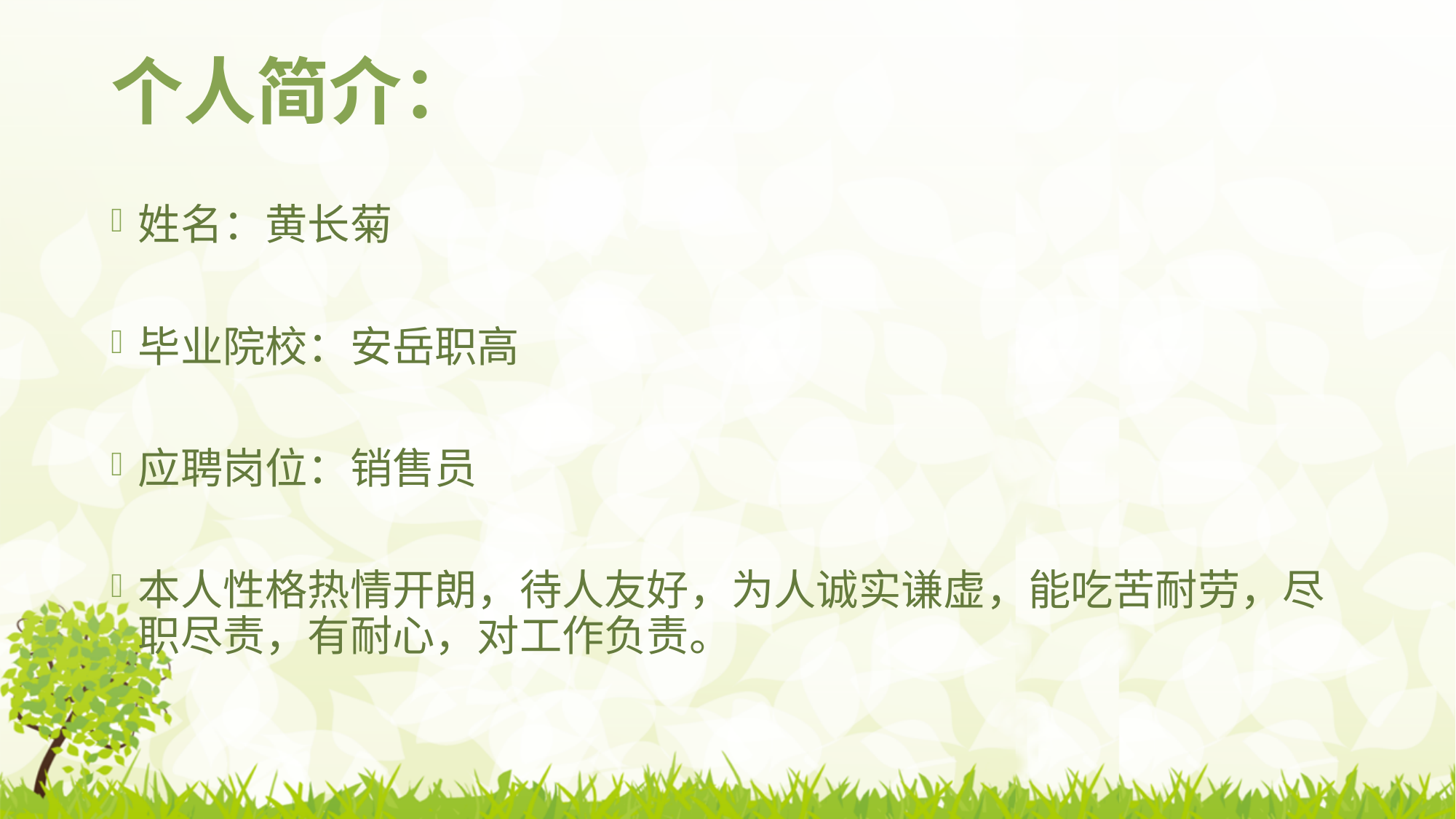

# 个人简介：
姓名：黄长菊

毕业院校：安岳职高

应聘岗位：销售员

本人性格热情开朗，待人友好，为人诚实谦虚，能吃苦耐劳，尽职尽责，有耐心，对工作负责。